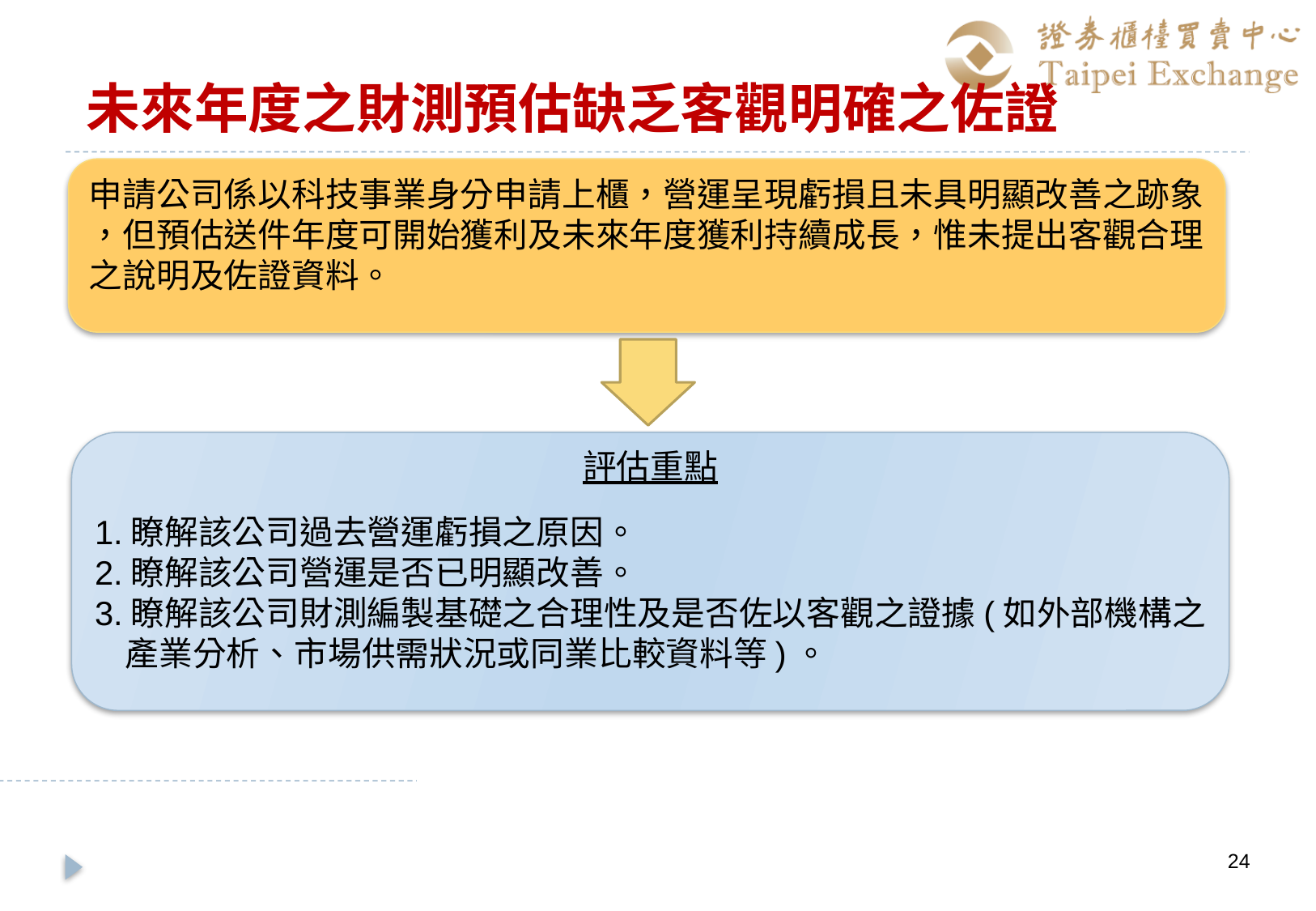

# 未來年度之財測預估缺乏客觀明確之佐證
申請公司係以科技事業身分申請上櫃，營運呈現虧損且未具明顯改善之跡象
，但預估送件年度可開始獲利及未來年度獲利持續成長，惟未提出客觀合理
之說明及佐證資料。

評估重點

1.瞭解該公司過去營運虧損之原因。
2.瞭解該公司營運是否已明顯改善。
3.瞭解該公司財測編製基礎之合理性及是否佐以客觀之證據(如外部機構之
   產業分析、市場供需狀況或同業比較資料等)。
24